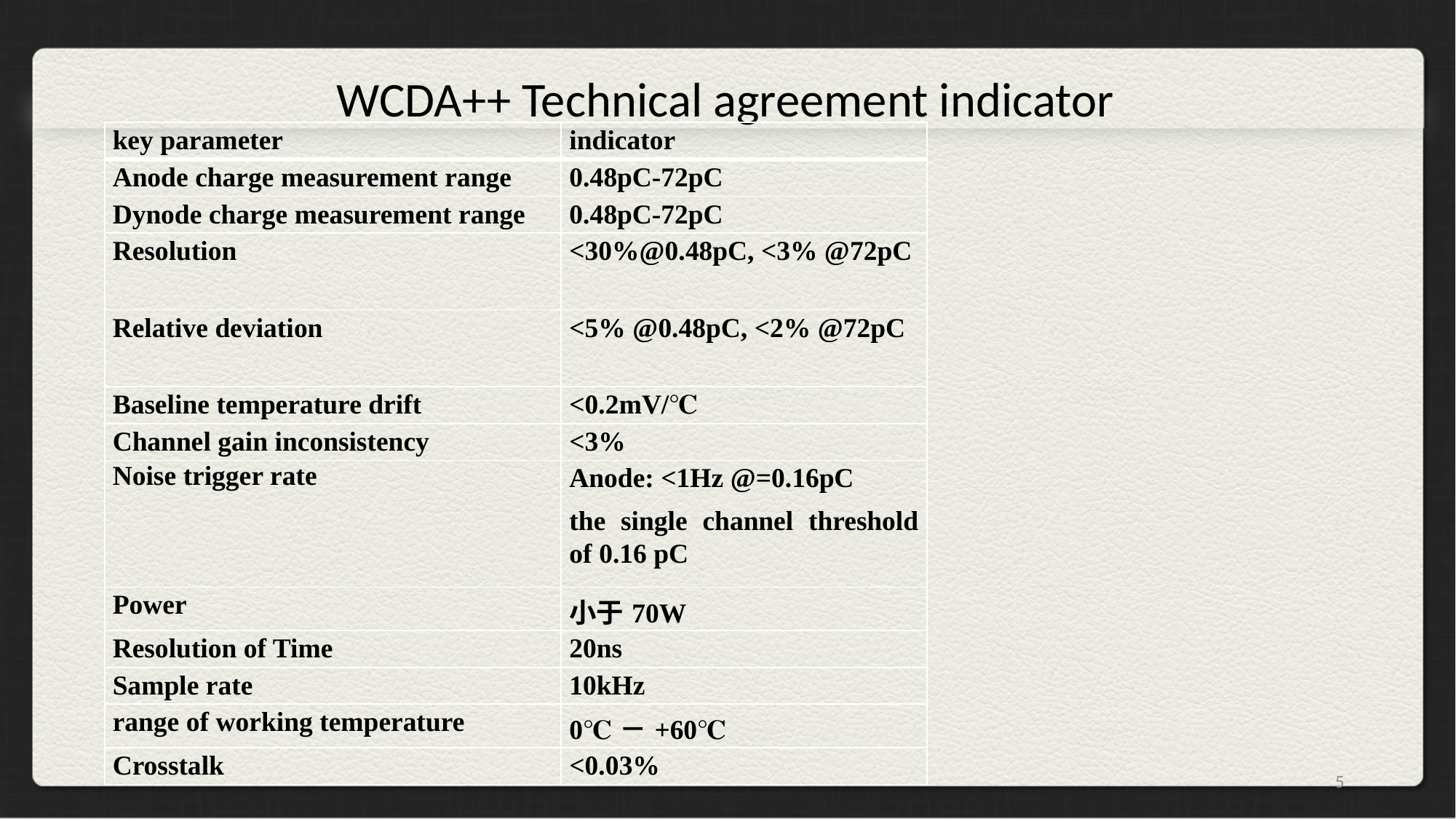

# WCDA++ Technical agreement indicator
| key parameter | indicator |
| --- | --- |
| Anode charge measurement range | 0.48pC-72pC |
| Dynode charge measurement range | 0.48pC-72pC |
| Resolution | <30%@0.48pC, <3% @72pC |
| Relative deviation | <5% @0.48pC, <2% @72pC |
| Baseline temperature drift | <0.2mV/℃ |
| Channel gain inconsistency | <3% |
| Noise trigger rate | Anode: <1Hz @=0.16pC the single channel threshold of 0.16 pC |
| Power | 小于70W |
| Resolution of Time | 20ns |
| Sample rate | 10kHz |
| range of working temperature | 0℃－+60℃ |
| Crosstalk | <0.03% |
5